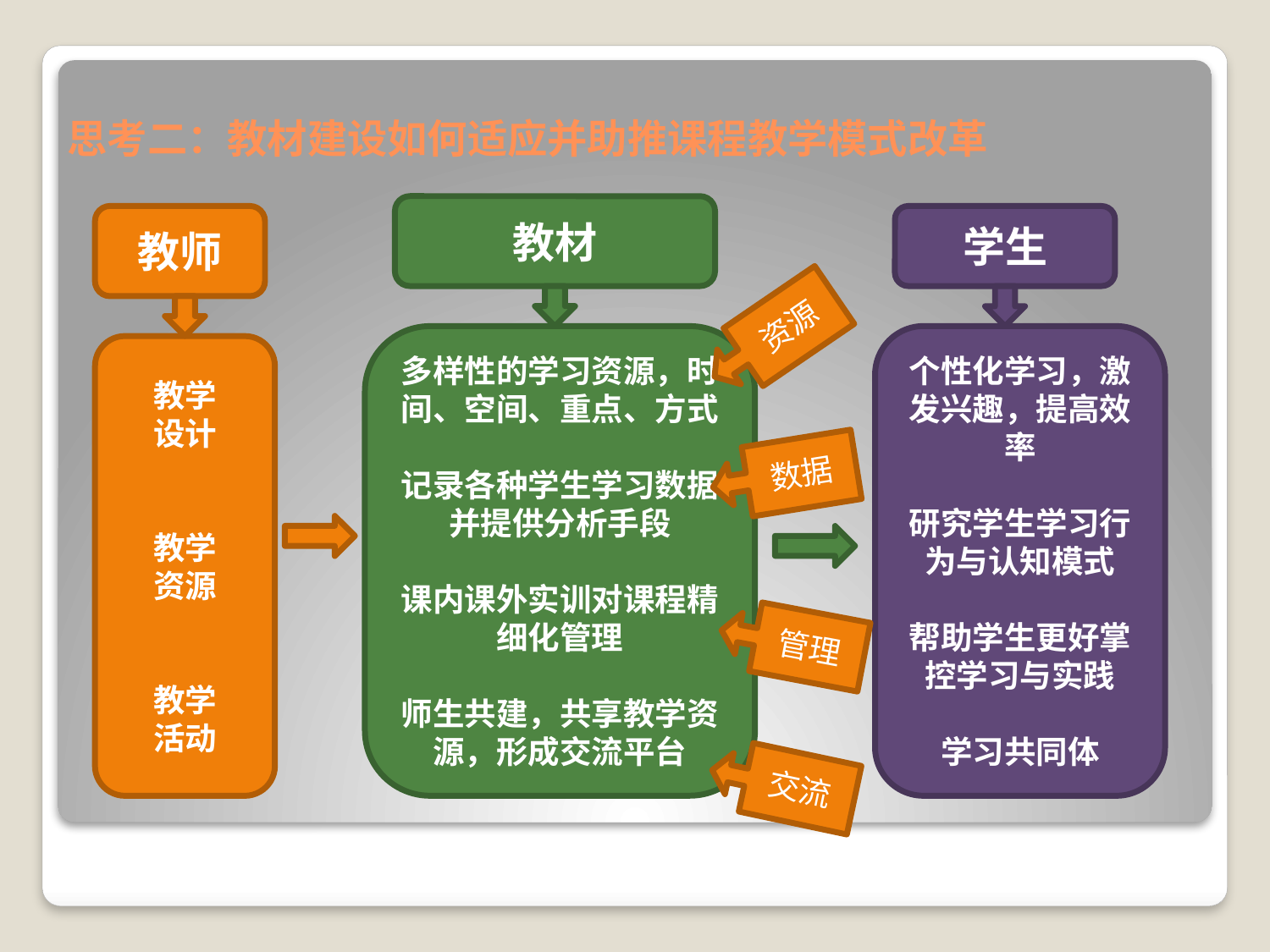

# 思考二：教材建设如何适应并助推课程教学模式改革
教材
教师
学生

资源
多样性的学习资源，时间、空间、重点、方式

记录各种学生学习数据并提供分析手段

课内课外实训对课程精细化管理

师生共建，共享教学资源，形成交流平台
个性化学习，激发兴趣，提高效率

研究学生学习行为与认知模式

帮助学生更好掌控学习与实践

学习共同体
教学
设计

教学
资源

教学
活动
数据

管理
交流